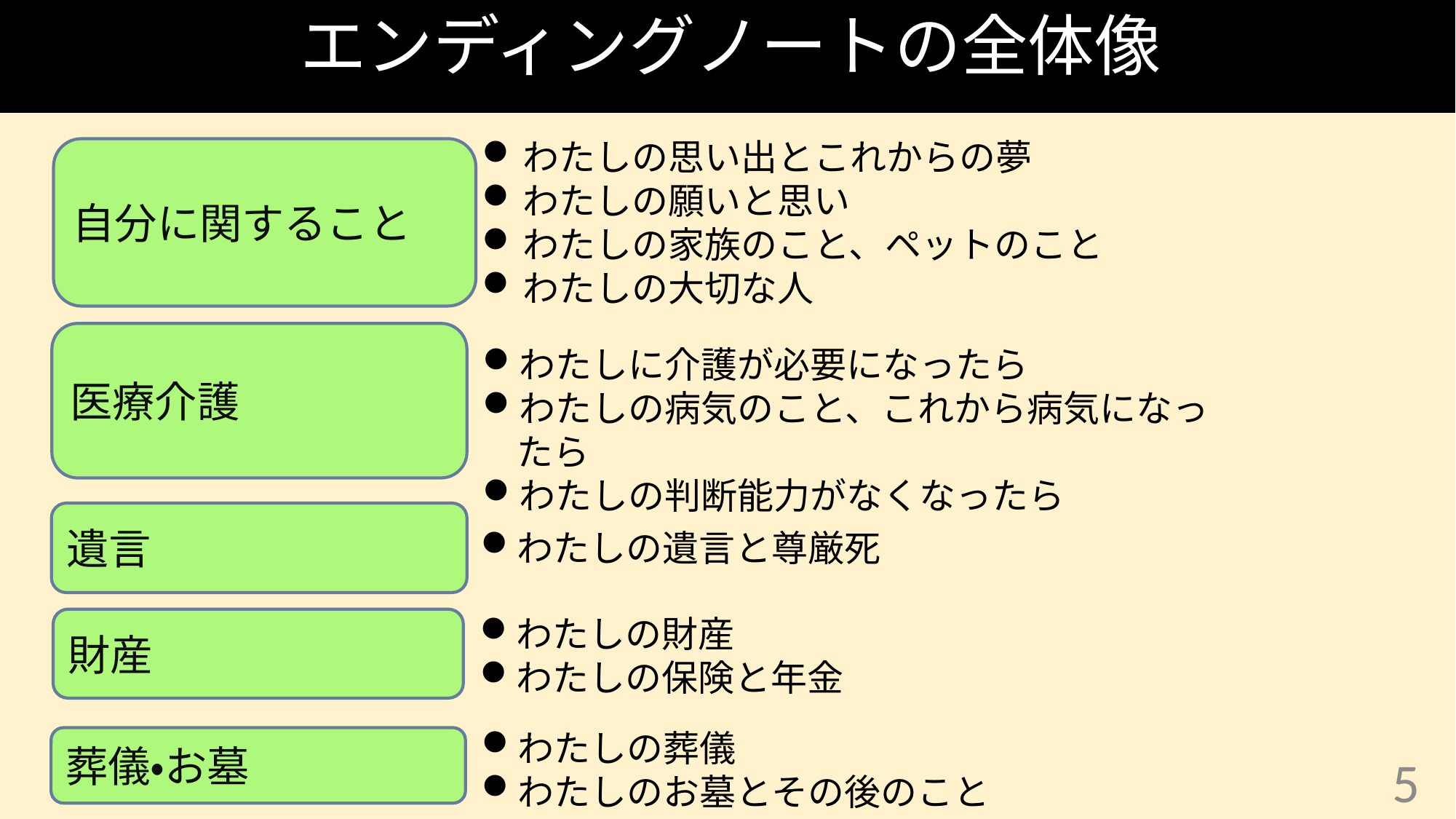

# エンディングノートの全体像
わたしの思い出とこれからの夢
わたしの願いと思い
わたしの家族のこと、ペットのこと
わたしの大切な人
自分に関すること

医療介護
わたしに介護が必要になったら
わたしの病気のこと、これから病気になったら
わたしの判断能力がなくなったら
遺言
わたしの遺言と尊厳死
わたしの財産
わたしの保険と年金
財産
わたしの葬儀
わたしのお墓とその後のこと
葬儀・お墓
5